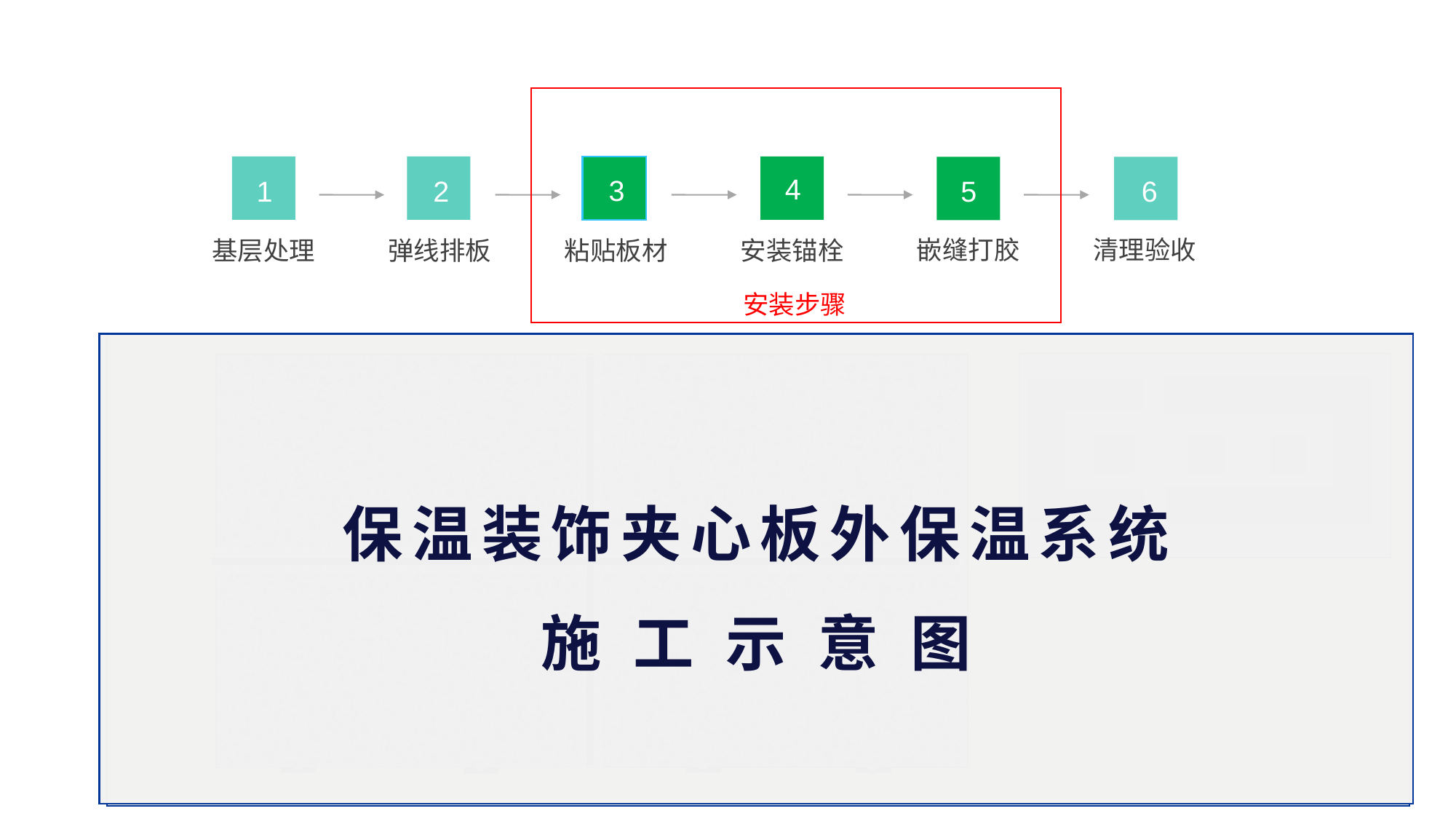

1
基层处理

2
弹线排板

3
粘贴板材

4
安装锚栓

5
嵌缝打胶

6
清理验收

安装步骤
保温装饰夹心板外保温系统
施 工 示 意 图